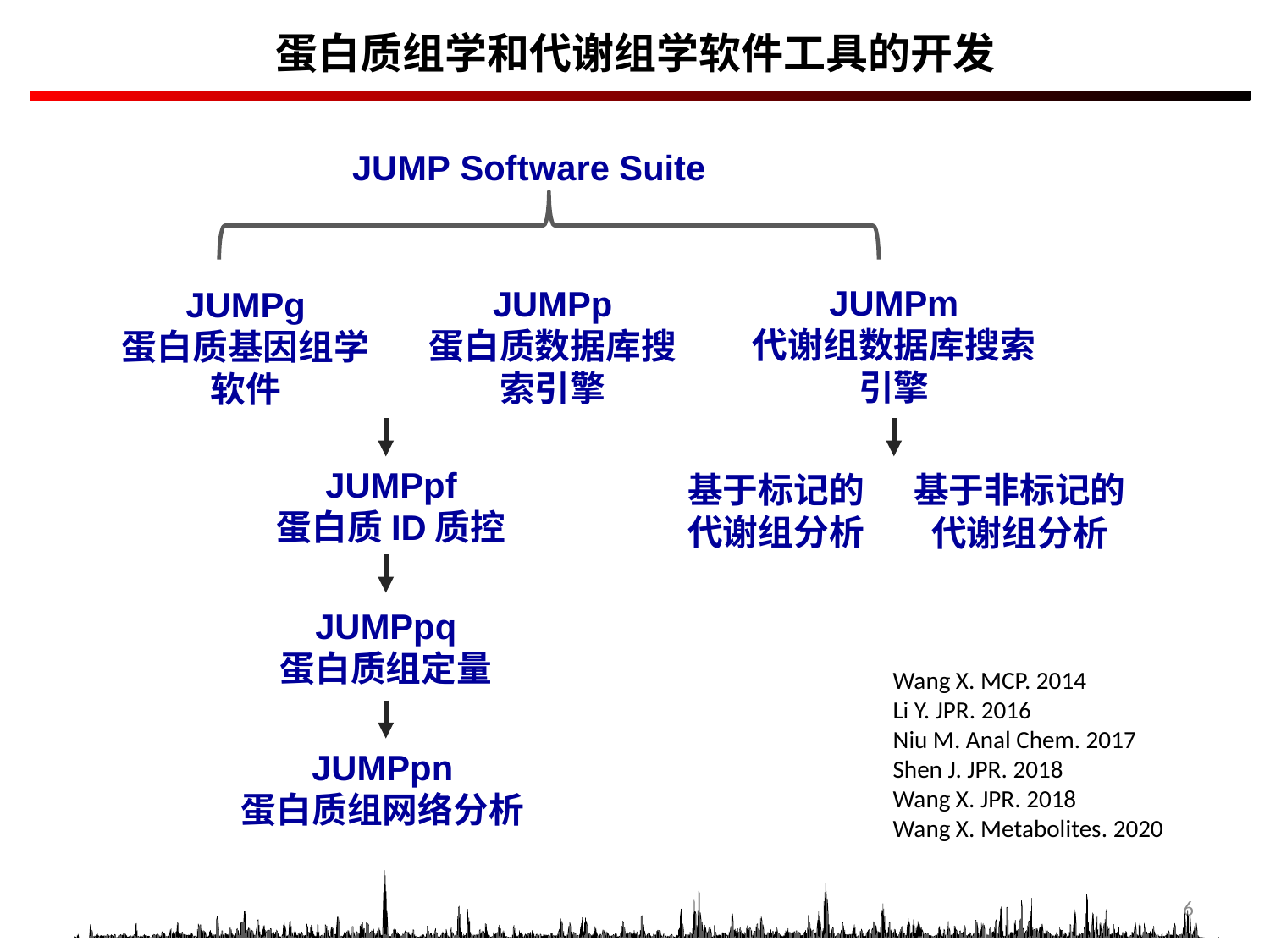

蛋白质组学和代谢组学软件工具的开发

JUMP Software Suite
JUMPm
代谢组数据库搜索引擎
JUMPp
蛋白质数据库搜索引擎
JUMPg
蛋白质基因组学软件
JUMPpf
蛋白质ID质控
基于标记的
代谢组分析
基于非标记的
代谢组分析
JUMPpq
蛋白质组定量
Wang X. MCP. 2014
Li Y. JPR. 2016
Niu M. Anal Chem. 2017
Shen J. JPR. 2018
Wang X. JPR. 2018
Wang X. Metabolites. 2020
JUMPpn
蛋白质组网络分析

6